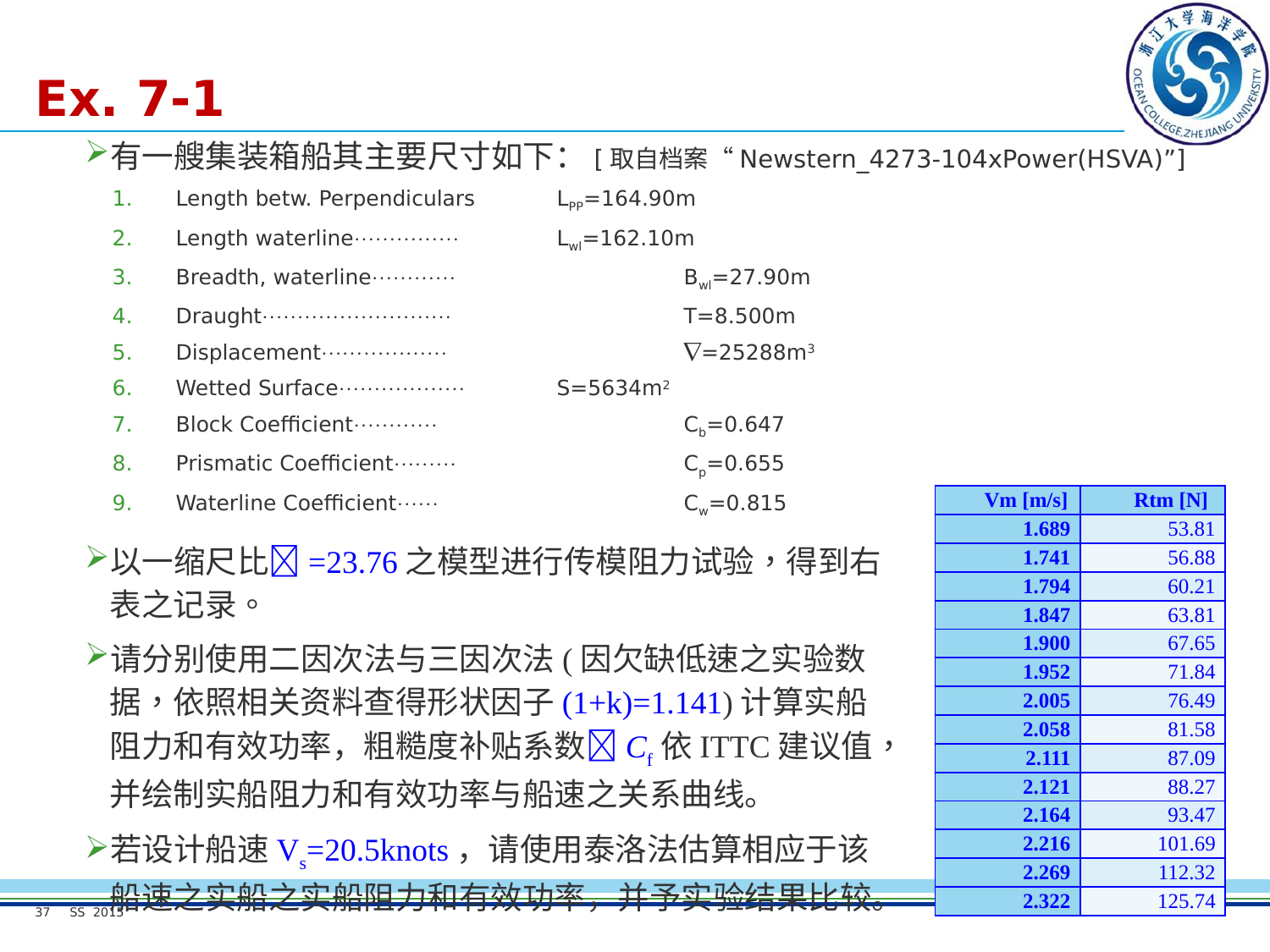

# Ex. 7-1
有一艘集装箱船其主要尺寸如下：[取自档案“Newstern_4273-104xPower(HSVA)”]
Length betw. Perpendiculars	LPP=164.90m
Length waterline……………  	Lwl=162.10m
Breadth, waterline…………		Bwl=27.90m
Draught……………………… 		T=8.500m
Displacement………………		∇=25288m3
Wetted Surface………………	S=5634m2
Block Coefficient…………		Cb=0.647
Prismatic Coefficient………		Cp=0.655
Waterline Coefficient……		Cw=0.815
| Vm [m/s] | Rtm [N] |
| --- | --- |
| 1.689 | 53.81 |
| 1.741 | 56.88 |
| 1.794 | 60.21 |
| 1.847 | 63.81 |
| 1.900 | 67.65 |
| 1.952 | 71.84 |
| 2.005 | 76.49 |
| 2.058 | 81.58 |
| 2.111 | 87.09 |
| 2.121 | 88.27 |
| 2.164 | 93.47 |
| 2.216 | 101.69 |
| 2.269 | 112.32 |
| 2.322 | 125.74 |
以一缩尺比λ=23.76之模型进行传模阻力试验，得到右表之记录。
请分别使用二因次法与三因次法(因欠缺低速之实验数据，依照相关资料查得形状因子(1+k)=1.141)计算实船阻力和有效功率，粗糙度补贴系数ΔCf依ITTC建议值，并绘制实船阻力和有效功率与船速之关系曲线。
若设计船速Vs=20.5knots，请使用泰洛法估算相应于该船速之实船之实船阻力和有效功率，并予实验结果比较。

37